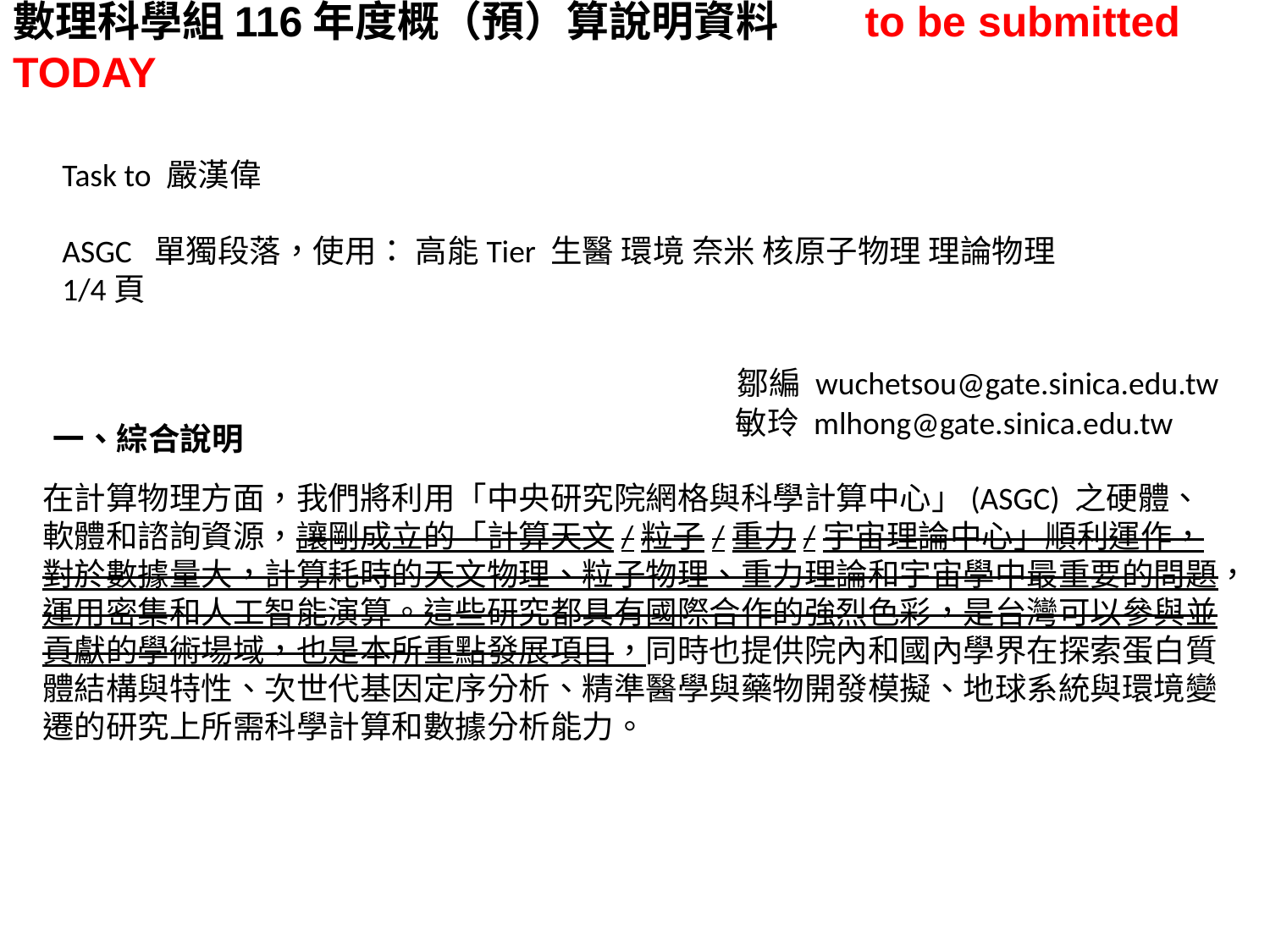

數理科學組116年度概（預）算說明資料        to be submitted TODAY
Task to 嚴漢偉

ASGC  單獨段落，使用： 高能Tier 生醫 環境 奈米 核原子物理 理論物理
1/4頁
鄒編 wuchetsou@gate.sinica.edu.tw
敏玲 mlhong@gate.sinica.edu.tw
一、綜合說明
在計算物理方面，我們將利用「中央研究院網格與科學計算中心」(ASGC) 之硬體、軟體和諮詢資源，讓剛成立的「計算天文/粒子/重力/宇宙理論中心」順利運作，對於數據量大，計算耗時的天文物理、粒子物理、重力理論和宇宙學中最重要的問題，運用密集和人工智能演算。這些研究都具有國際合作的強烈色彩，是台灣可以參與並貢獻的學術場域，也是本所重點發展項目，同時也提供院內和國內學界在探索蛋白質體結構與特性、次世代基因定序分析、精準醫學與藥物開發模擬、地球系統與環境變遷的研究上所需科學計算和數據分析能力。